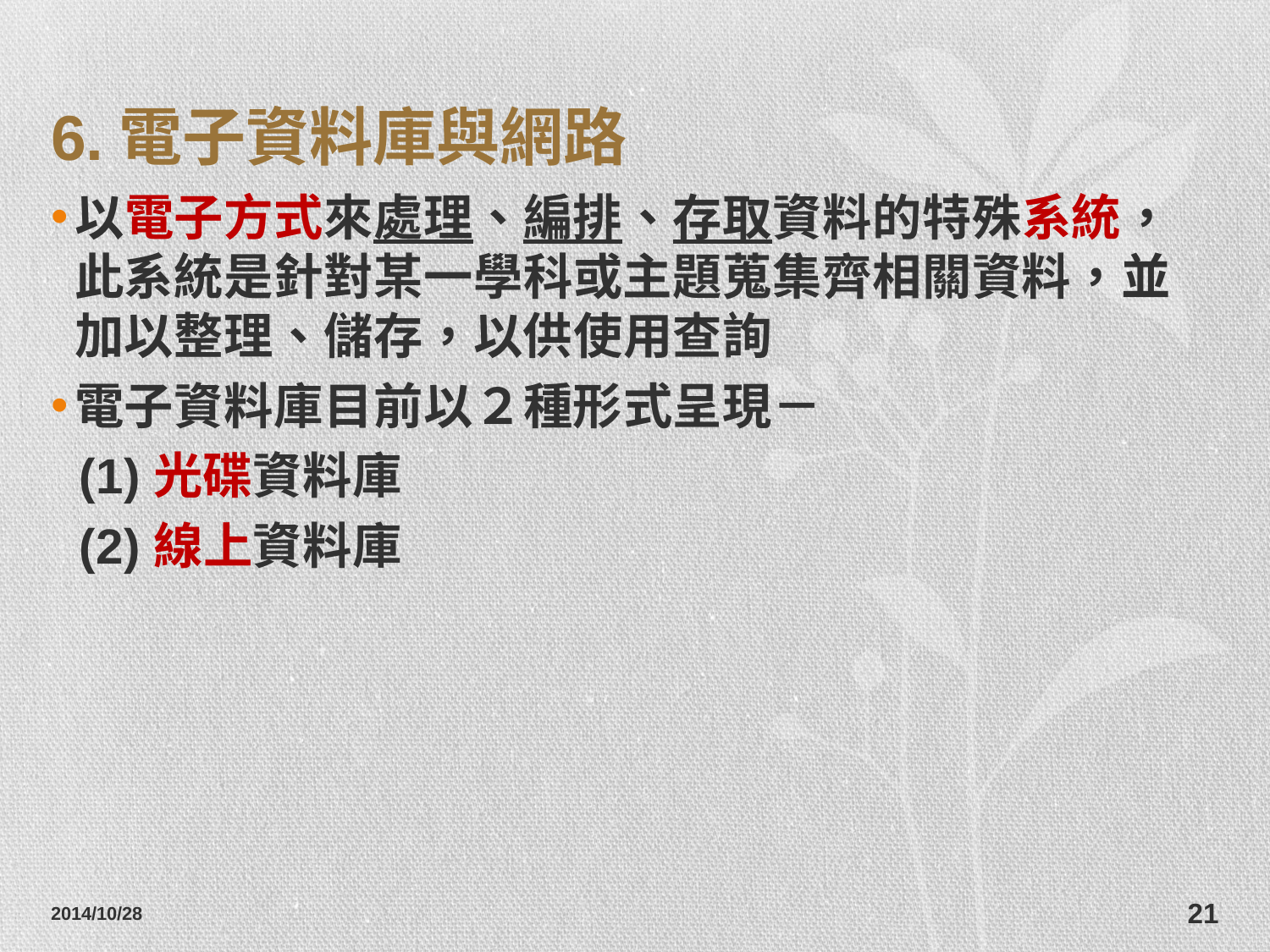

# 6.電子資料庫與網路
以電子方式來處理、編排、存取資料的特殊系統，此系統是針對某一學科或主題蒐集齊相關資料，並加以整理、儲存，以供使用查詢
電子資料庫目前以２種形式呈現－
  (1)光碟資料庫
  (2)線上資料庫

2014/10/28
21